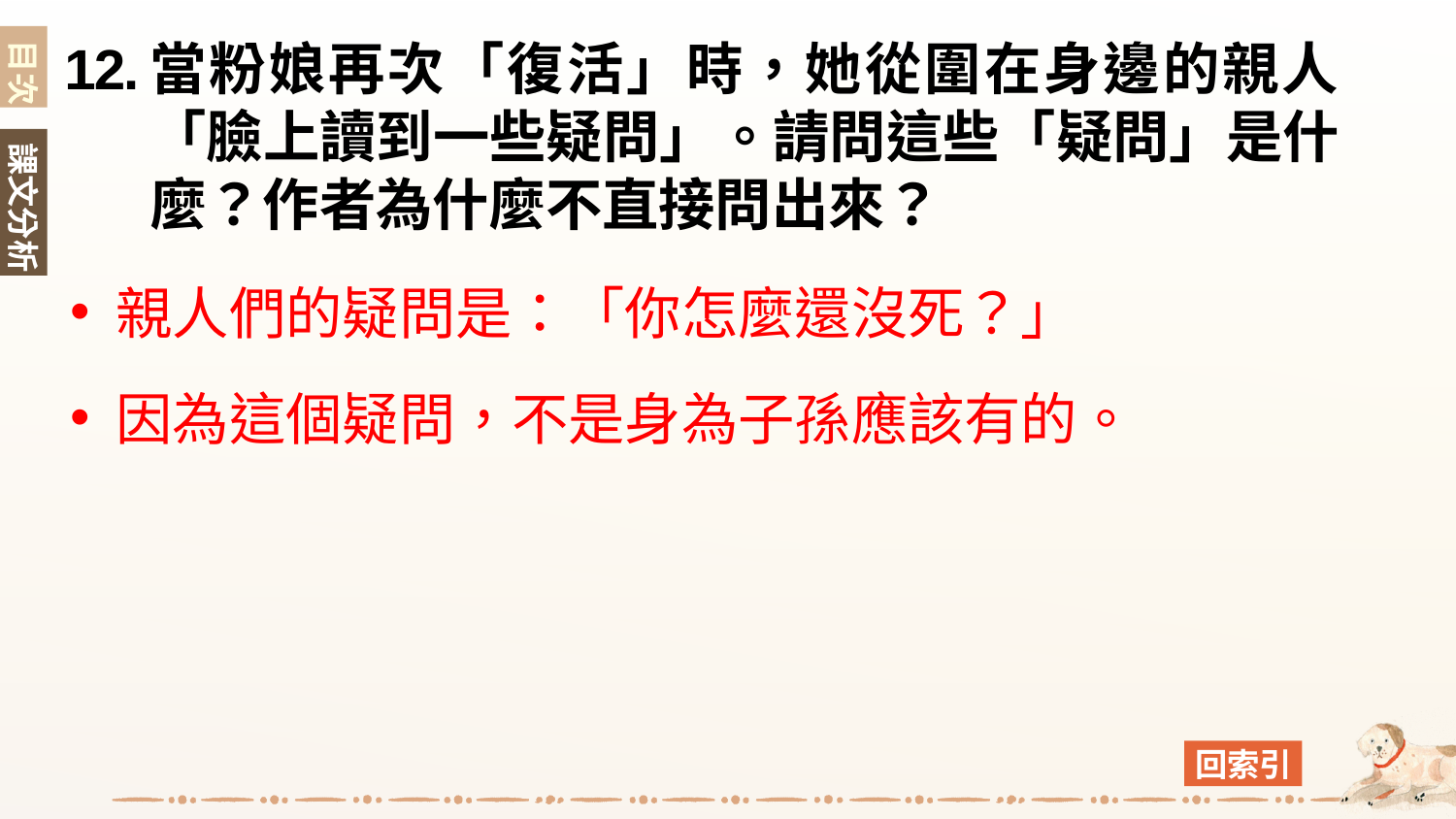

12.
目次
當粉娘再次「復活」時，她從圍在身邊的親人「臉上讀到一些疑問」。請問這些「疑問」是什麼？作者為什麼不直接問出來？
課文分析
親人們的疑問是：「你怎麼還沒死？」
因為這個疑問，不是身為子孫應該有的。
回索引